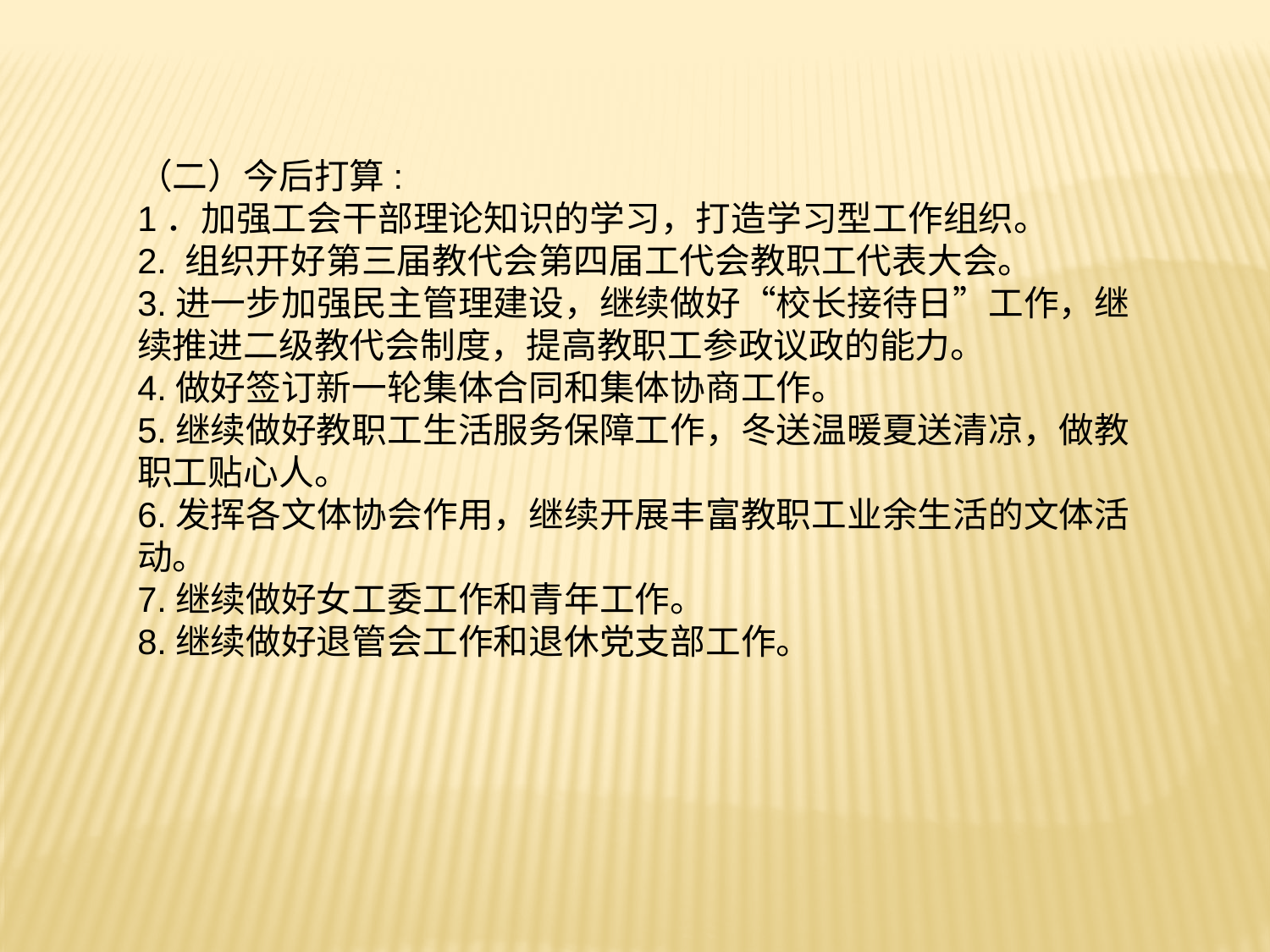

（二）今后打算:
1．加强工会干部理论知识的学习，打造学习型工作组织。
2. 组织开好第三届教代会第四届工代会教职工代表大会。
3.进一步加强民主管理建设，继续做好“校长接待日”工作，继续推进二级教代会制度，提高教职工参政议政的能力。
4.做好签订新一轮集体合同和集体协商工作。
5.继续做好教职工生活服务保障工作，冬送温暖夏送清凉，做教职工贴心人。
6.发挥各文体协会作用，继续开展丰富教职工业余生活的文体活动。
7.继续做好女工委工作和青年工作。
8.继续做好退管会工作和退休党支部工作。